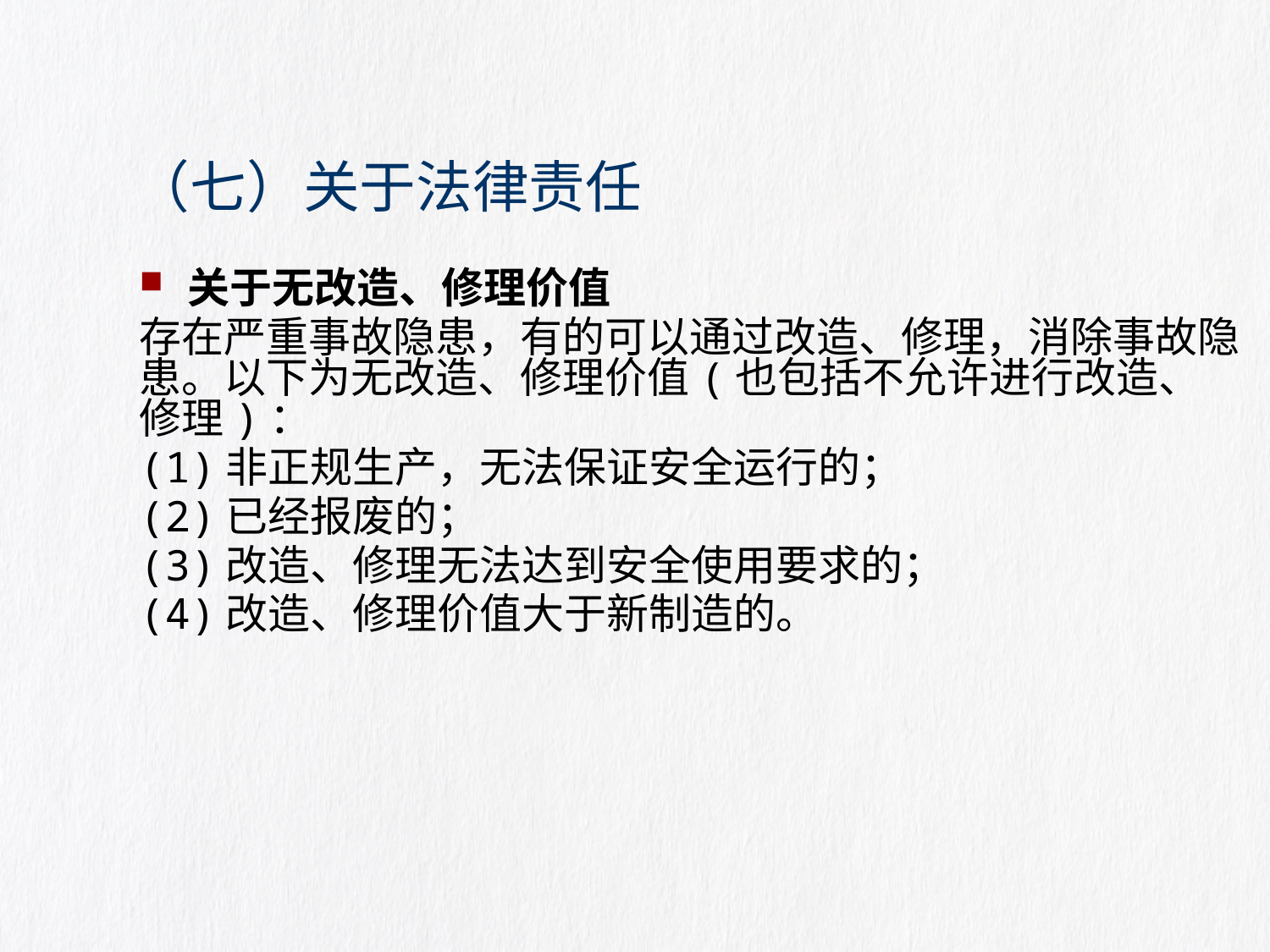

# （七）关于法律责任
关于无改造、修理价值
存在严重事故隐患，有的可以通过改造、修理，消除事故隐患。以下为无改造、修理价值(也包括不允许进行改造、修理)：
(1)非正规生产，无法保证安全运行的；
(2)已经报废的；
(3)改造、修理无法达到安全使用要求的；
(4)改造、修理价值大于新制造的。
73